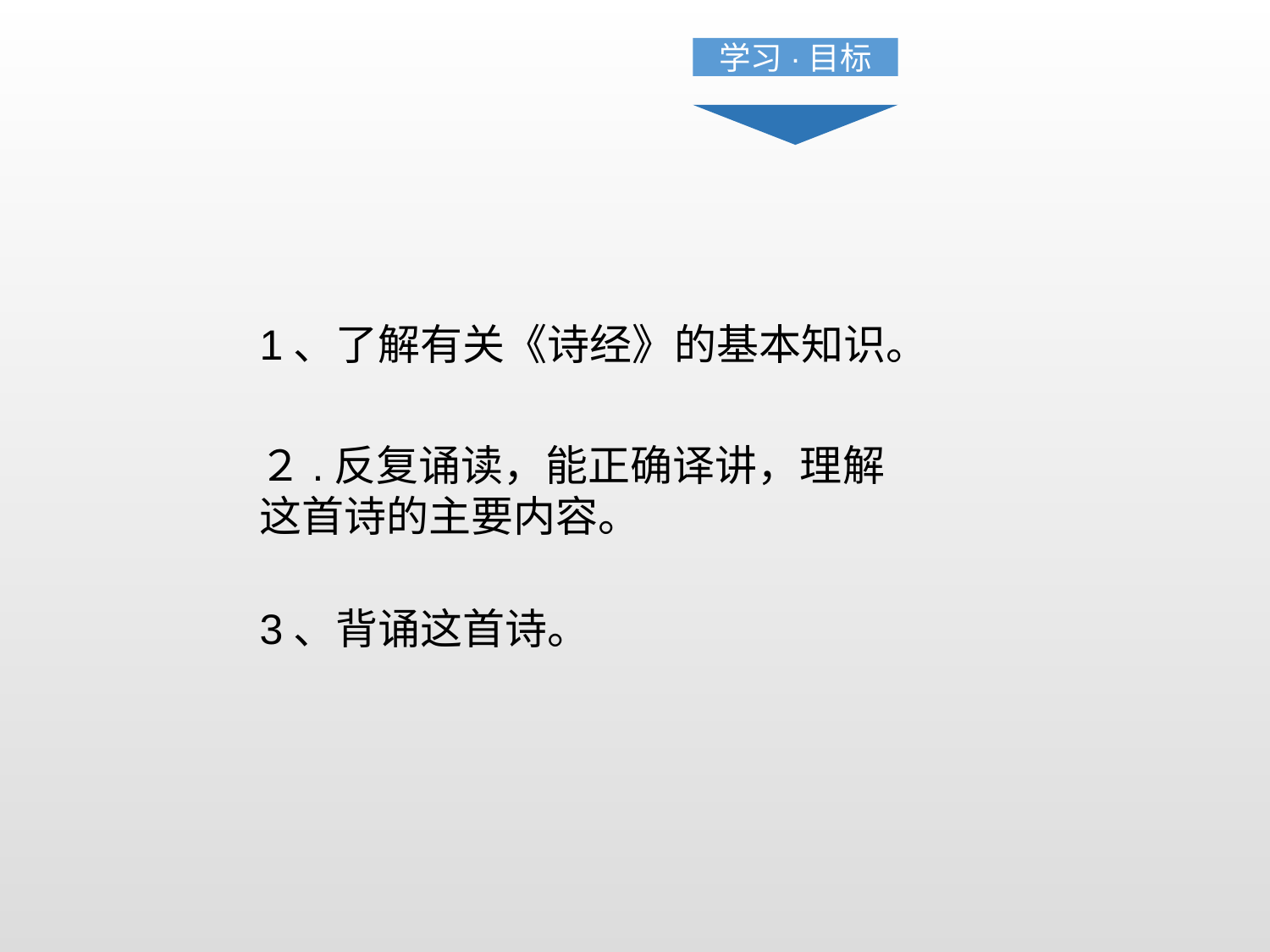

学习·目标

1、了解有关《诗经》的基本知识。
２.反复诵读，能正确译讲，理解这首诗的主要内容。
3、背诵这首诗。